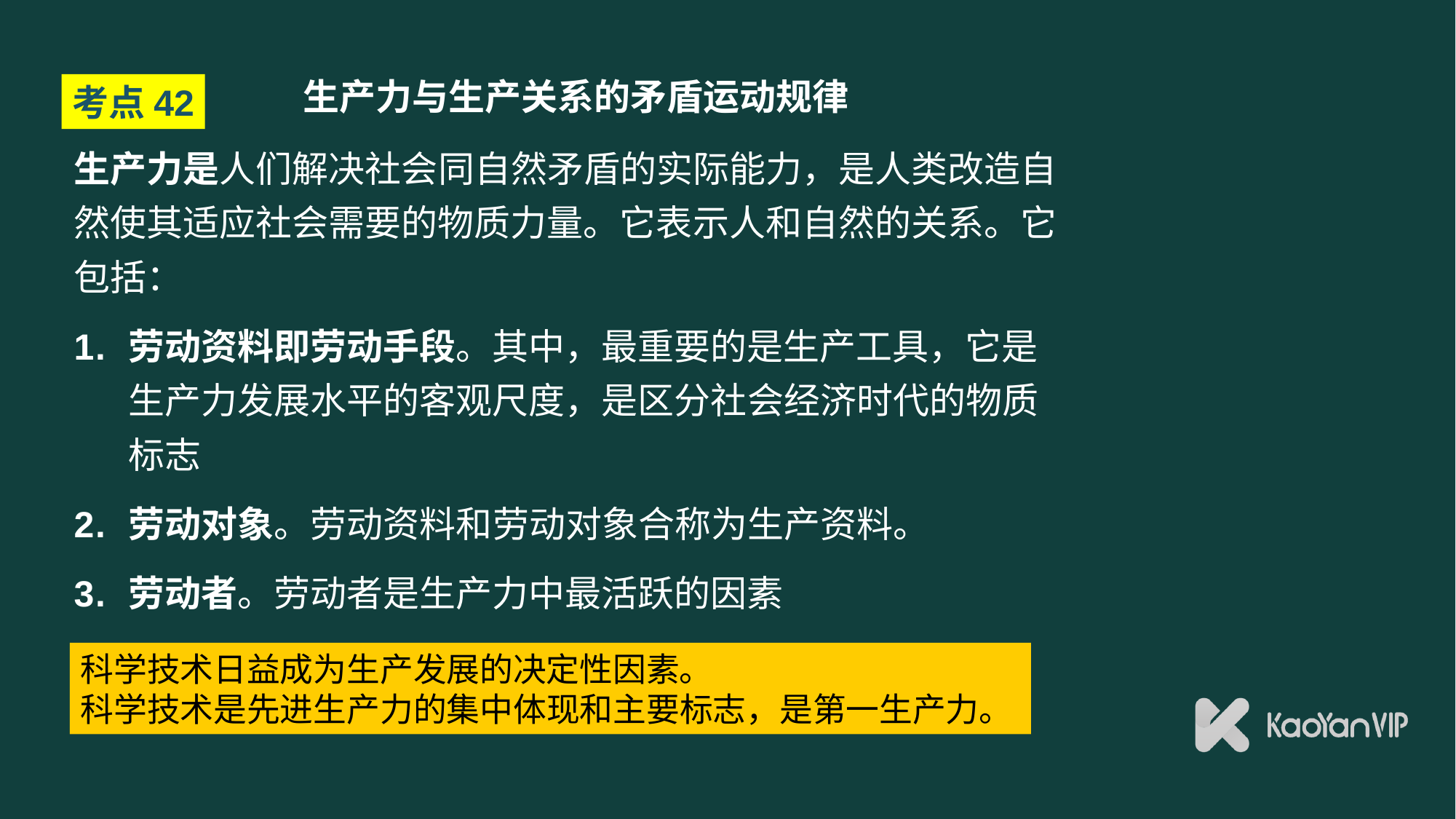

# 生产力与生产关系的矛盾运动规律
考点42
生产力是人们解决社会同自然矛盾的实际能力，是人类改造自然使其适应社会需要的物质力量。它表示人和自然的关系。它包括：
劳动资料即劳动手段。其中，最重要的是生产工具，它是生产力发展水平的客观尺度，是区分社会经济时代的物质标志
劳动对象。劳动资料和劳动对象合称为生产资料。
劳动者。劳动者是生产力中最活跃的因素

科学技术日益成为生产发展的决定性因素。
科学技术是先进生产力的集中体现和主要标志，是第一生产力。